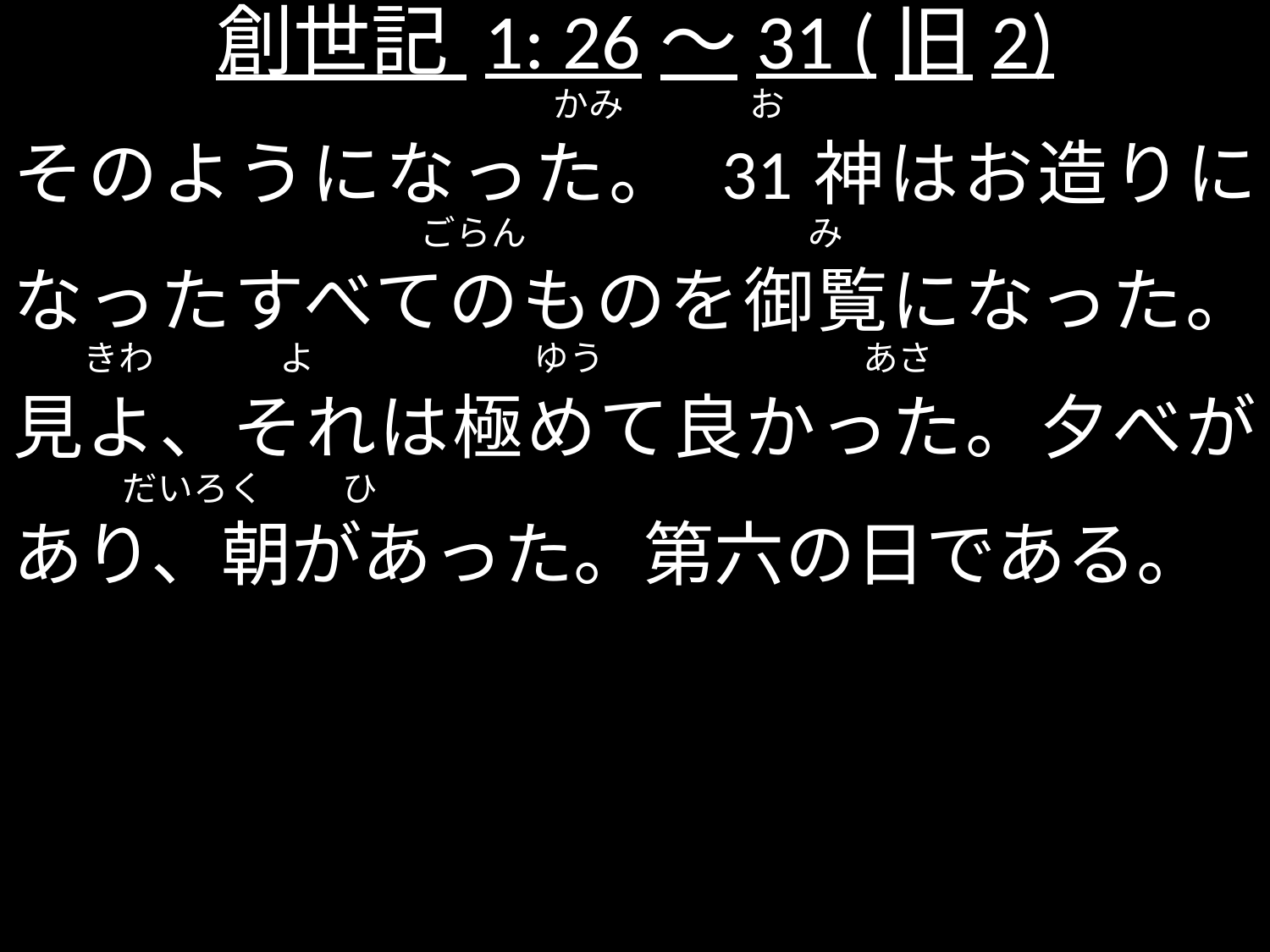

# 創世記 1: 26～31 (旧2)
                                                                    かみ                お
そのようになった。 31神はお造りになったすべてのものを御覧になった。見よ、それは極めて良かった。夕べがあり、朝があった。第六の日である。

                                                   ごらん                                    み
        きわ                よ                            ゆう                                 あさ
             だいろく          ひ